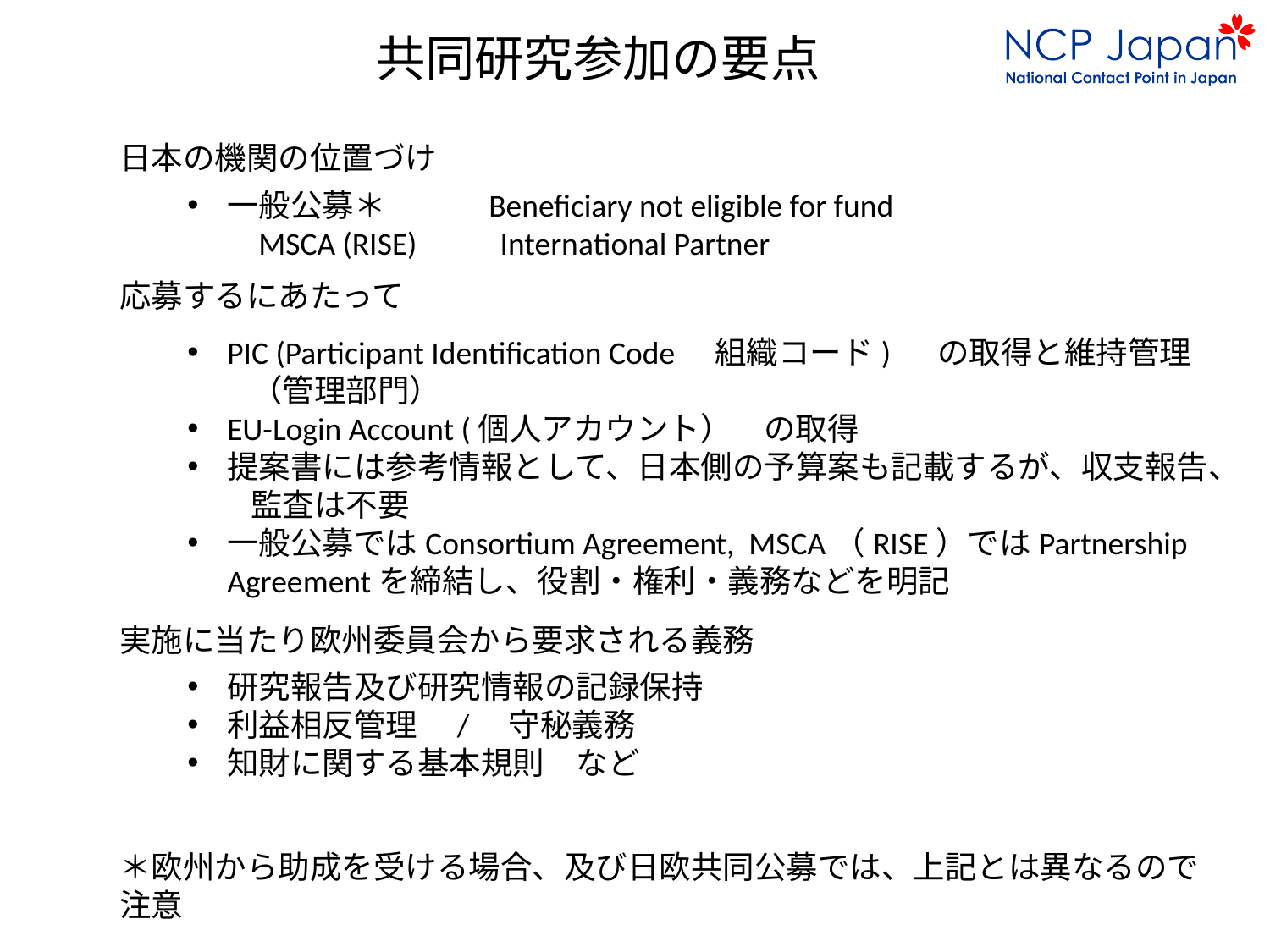

# 共同研究参加の要点
日本の機関の位置づけ
一般公募＊　　　Beneficiary not eligible for fund
　　MSCA (RISE)     　International Partner

応募するにあたって
PIC (Participant Identification Code　組織コード) 　の取得と維持管理
　　（管理部門）
EU-Login Account (個人アカウント）　の取得
提案書には参考情報として、日本側の予算案も記載するが、収支報告、
　　監査は不要
一般公募ではConsortium Agreement,  MSCA（RISE）ではPartnership Agreementを締結し、役割・権利・義務などを明記
実施に当たり欧州委員会から要求される義務
研究報告及び研究情報の記録保持
利益相反管理　/　守秘義務
知財に関する基本規則　など
＊欧州から助成を受ける場合、及び日欧共同公募では、上記とは異なるので注意